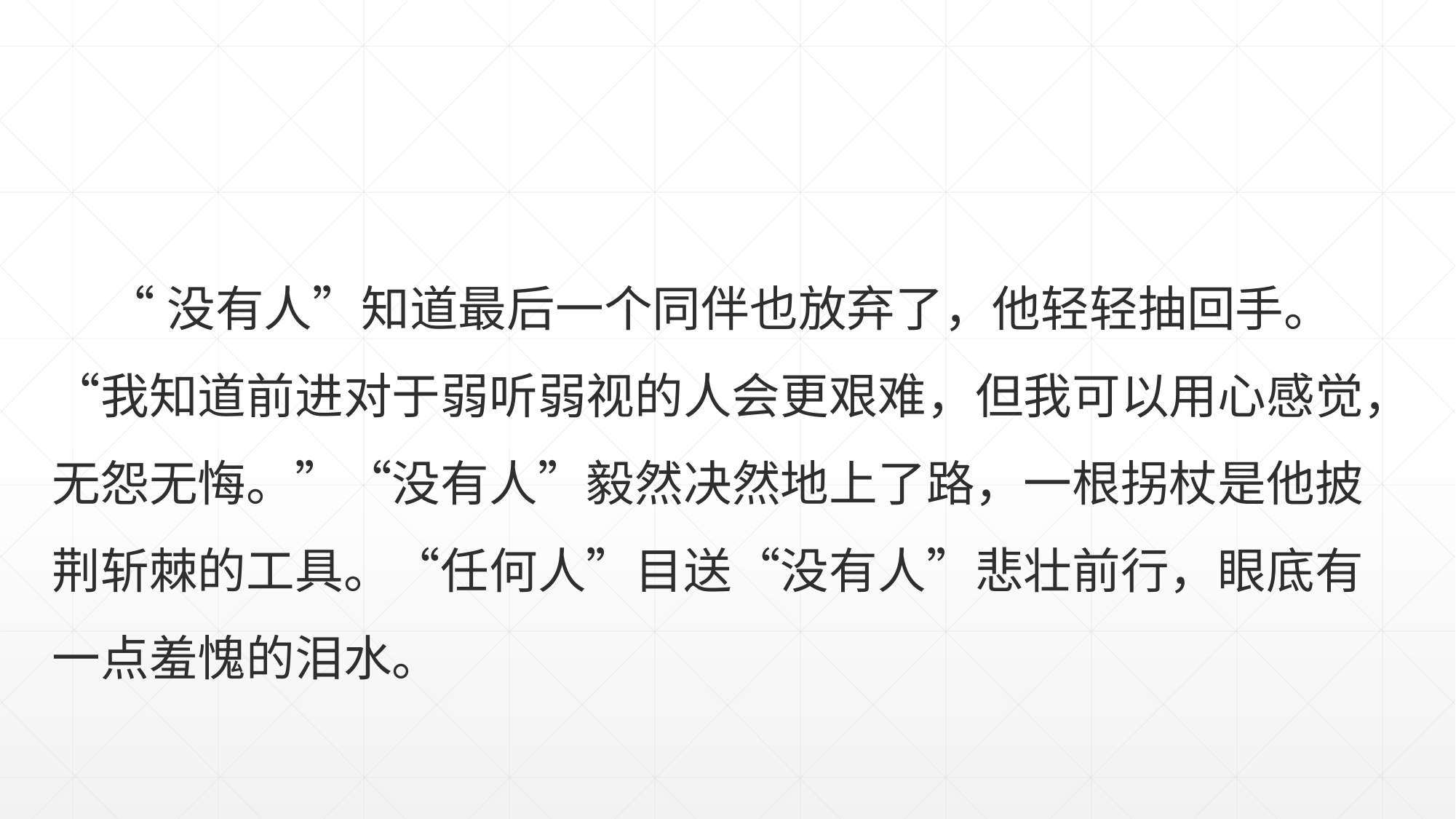

“没有人”知道最后一个同伴也放弃了，他轻轻抽回手。“我知道前进对于弱听弱视的人会更艰难，但我可以用心感觉，无怨无悔。”“没有人”毅然决然地上了路，一根拐杖是他披荆斩棘的工具。“任何人”目送“没有人”悲壮前行，眼底有一点羞愧的泪水。